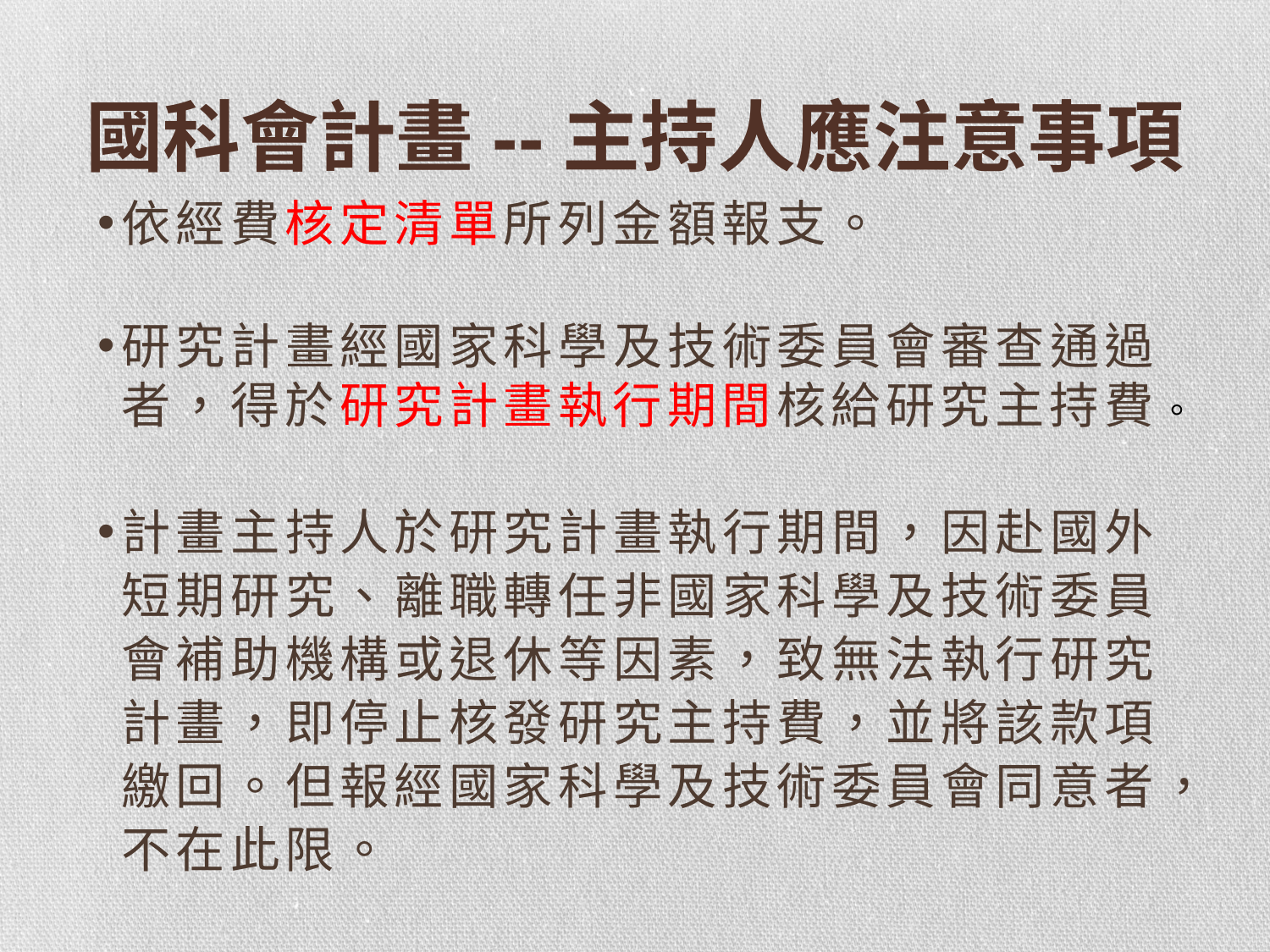

# 國科會計畫--主持人應注意事項
依經費核定清單所列金額報支。
研究計畫經國家科學及技術委員會審查通過者，得於研究計畫執行期間核給研究主持費。
計畫主持人於研究計畫執行期間，因赴國外短期研究、離職轉任非國家科學及技術委員會補助機構或退休等因素，致無法執行研究計畫，即停止核發研究主持費，並將該款項繳回。但報經國家科學及技術委員會同意者，不在此限。

25